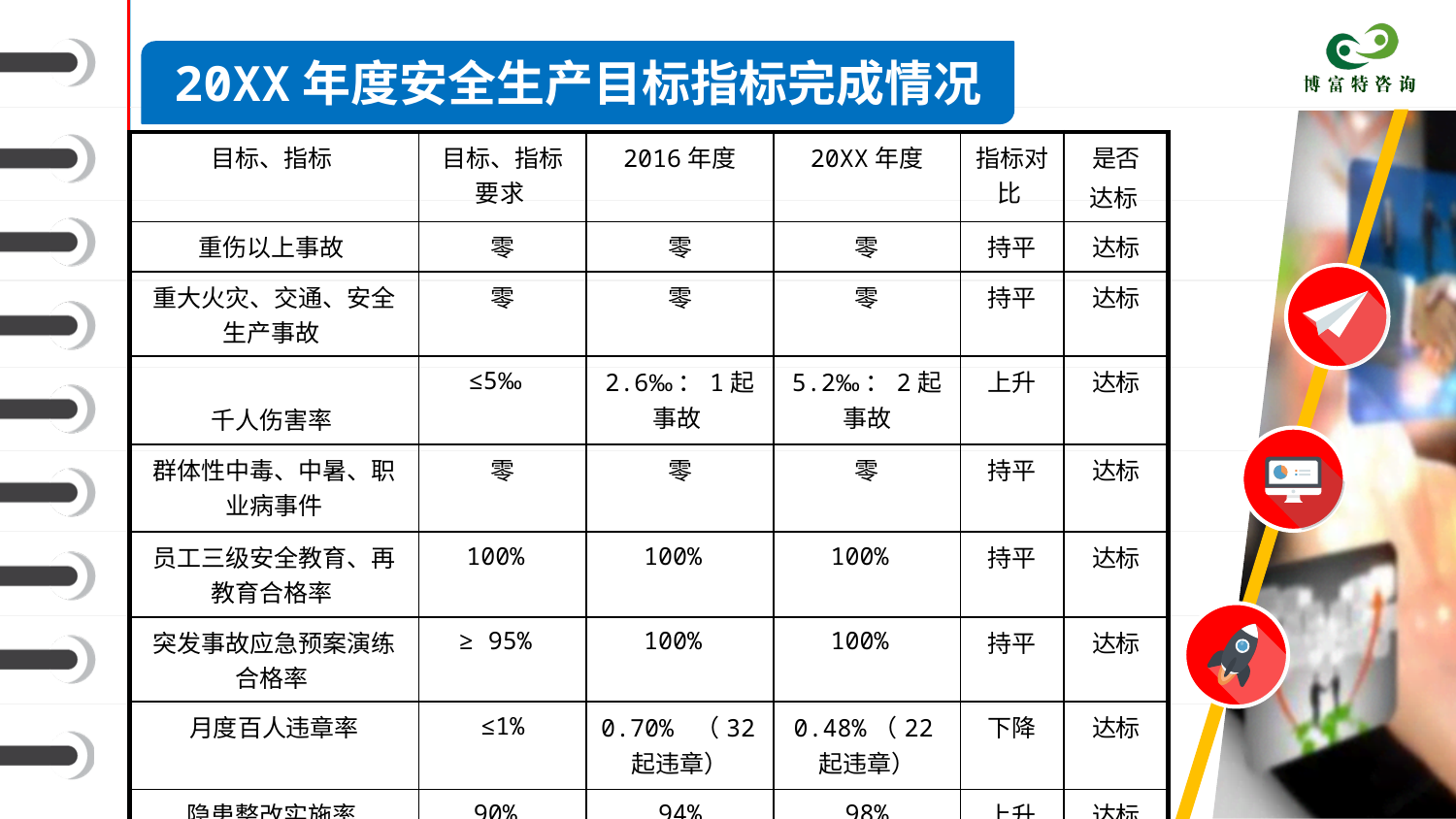

20XX年度安全生产目标指标完成情况

| 目标、指标 | 目标、指标要求 | 2016年度 | 20XX年度 | 指标对比 | 是否 达标 |
| --- | --- | --- | --- | --- | --- |
| 重伤以上事故 | 零 | 零 | 零 | 持平 | 达标 |
| 重大火灾、交通、安全生产事故 | 零 | 零 | 零 | 持平 | 达标 |
| 千人伤害率 | ≤5‰ | 2.6‰：1起事故 | 5.2‰：2起事故 | 上升 | 达标 |
| 群体性中毒、中暑、职业病事件 | 零 | 零 | 零 | 持平 | 达标 |
| 员工三级安全教育、再教育合格率 | 100% | 100% | 100% | 持平 | 达标 |
| 突发事故应急预案演练合格率 | ≥ 95% | 100% | 100% | 持平 | 达标 |
| 月度百人违章率 | ≤1% | 0.70% （32起违章） | 0.48%（22起违章） | 下降 | 达标 |
| 隐患整改实施率 | 90% | 94% | 98% | 上升 | 达标 |